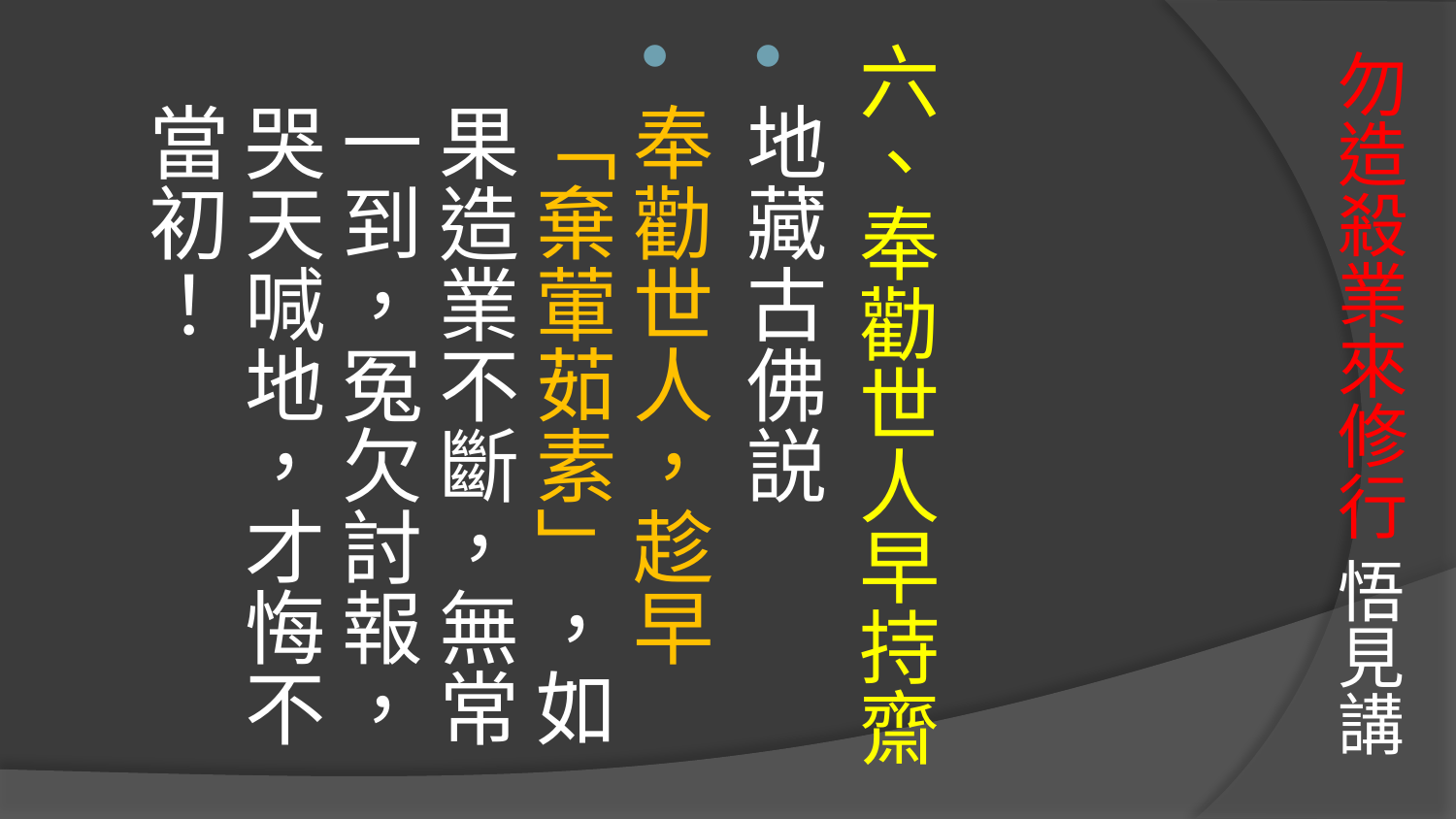

# 勿造殺業來修行 悟見講
六、奉勸世人早持齋
地藏古佛説
奉勸世人，趁早「棄葷茹素」，如果造業不斷，無常一到，冤欠討報，哭天喊地，才悔不當初！